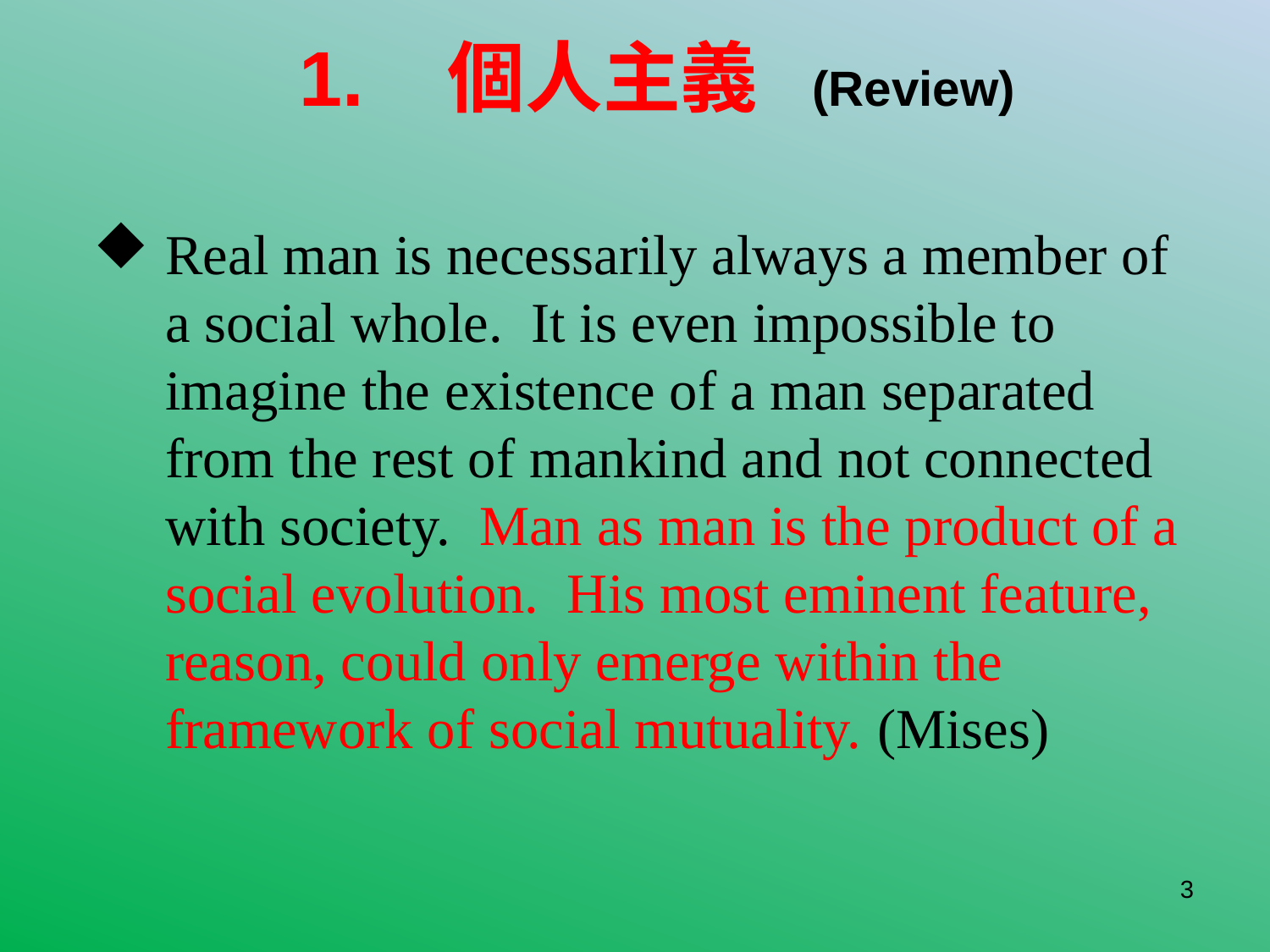

# 1.   個人主義  (Review)
Real man is necessarily always a member of a social whole.  It is even impossible to imagine the existence of a man separated from the rest of mankind and not connected with society.  Man as man is the product of a social evolution.  His most eminent feature, reason, could only emerge within the framework of social mutuality. (Mises)
3